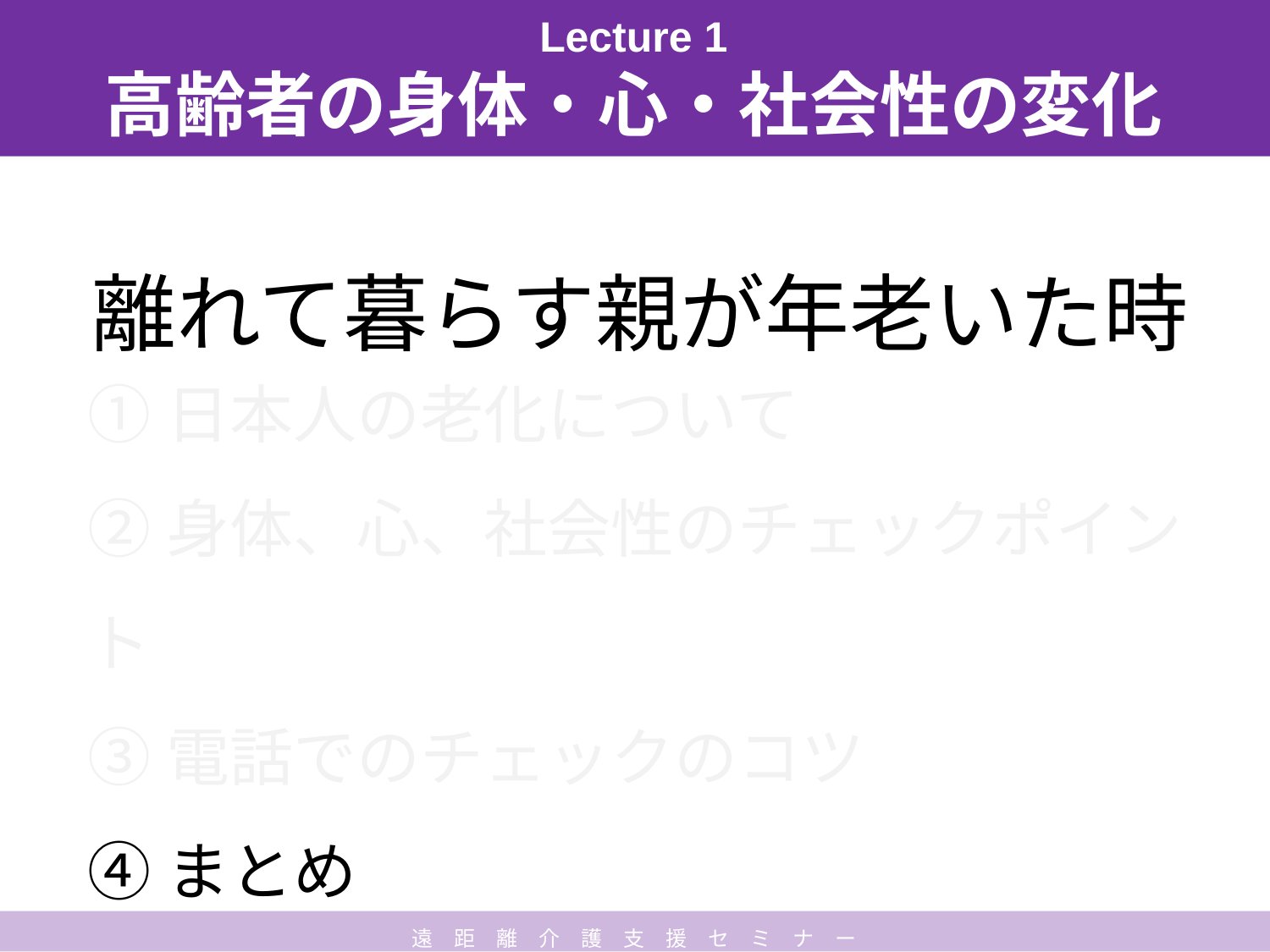

Lecture 1
高齢者の身体・心・社会性の変化
離れて暮らす親が年老いた時

①日本人の老化について
②身体、心、社会性のチェックポイント
③電話でのチェックのコツ
④まとめ

遠　距　離　介　護　支　援　セ　ミ　ナ　ー